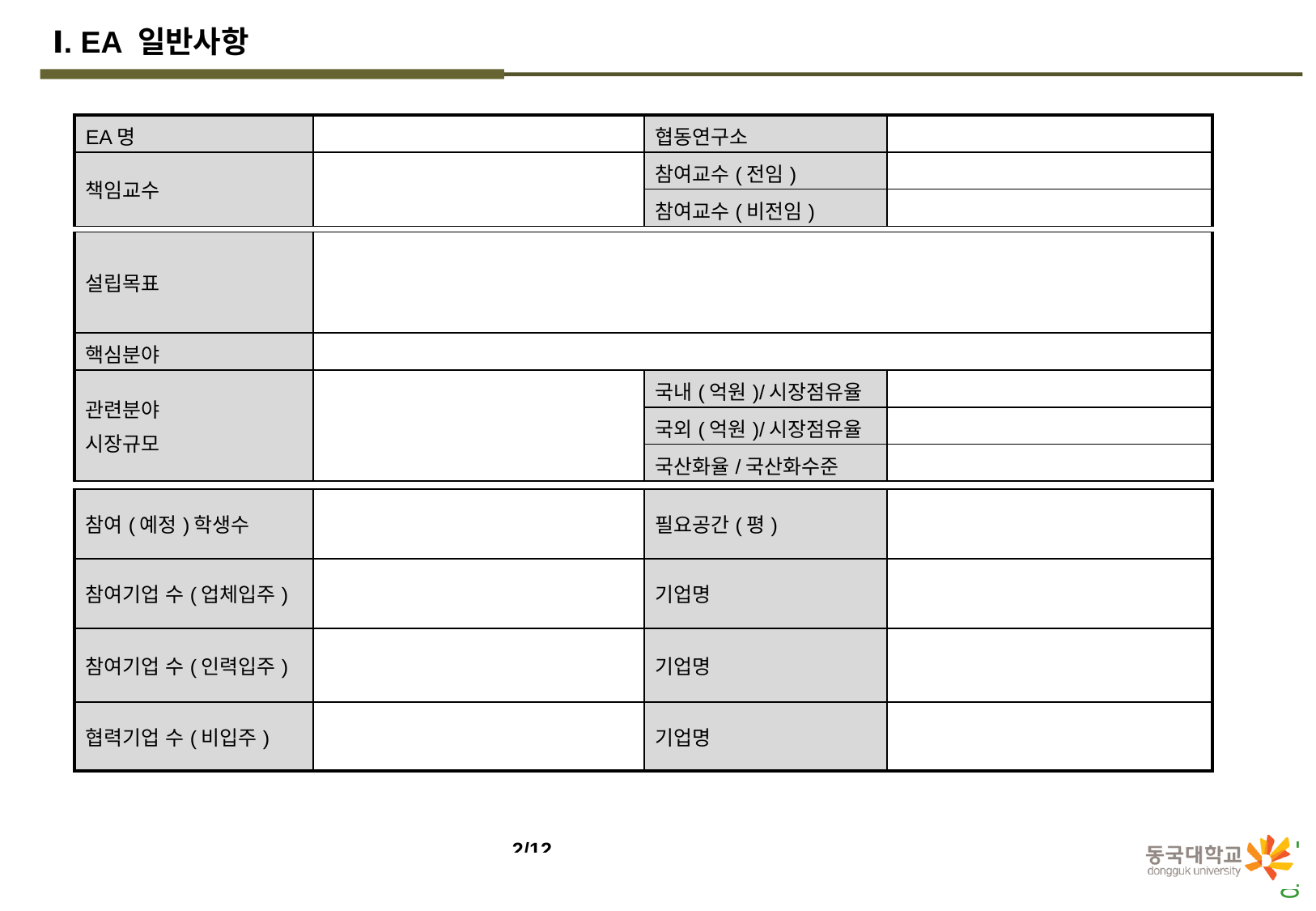

Ⅰ. EA 일반사항
| EA명 |  | 협동연구소 |  |
| --- | --- | --- | --- |
| 책임교수 |  | 참여교수(전임) |  |
|  |  | 참여교수(비전임) |  |
| 설립목표 |  |  |  |
| --- | --- | --- | --- |
| 핵심분야 |  |  |  |
| 관련분야 시장규모 |  | 국내(억원)/시장점유율 |  |
|  |  | 국외(억원)/시장점유율 |  |
|  |  | 국산화율/국산화수준 |  |
| 참여(예정)학생수 |  | 필요공간(평) |  |
| --- | --- | --- | --- |
| 참여기업 수(업체입주) |  | 기업명 |  |
| 참여기업 수(인력입주) |  | 기업명 |  |
| 협력기업 수(비입주) |  | 기업명 |  |